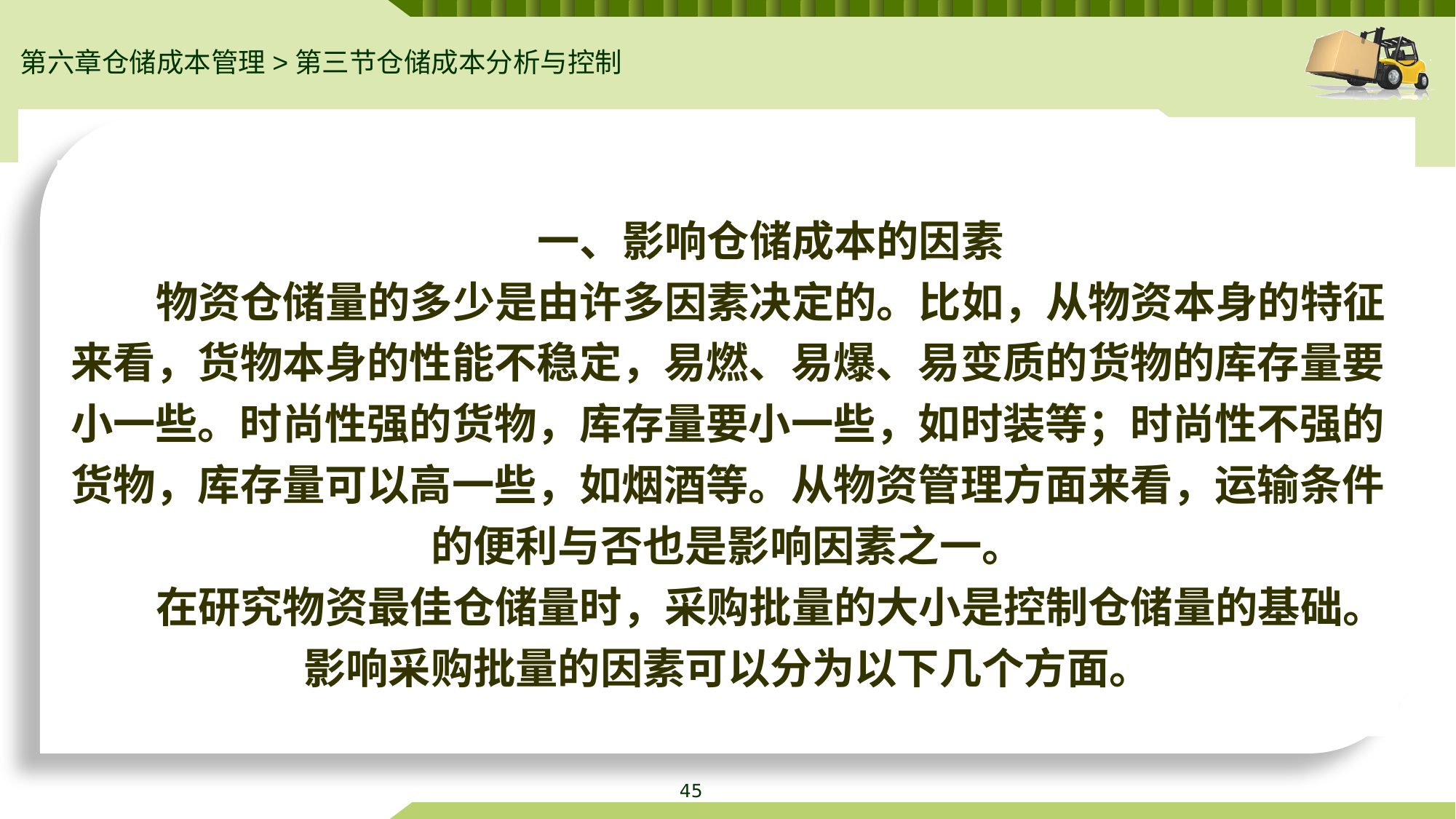

第六章仓储成本管理>第三节仓储成本分析与控制
一、影响仓储成本的因素
物资仓储量的多少是由许多因素决定的。比如，从物资本身的特征来看，货物本身的性能不稳定，易燃、易爆、易变质的货物的库存量要小一些。时尚性强的货物，库存量要小一些，如时装等；时尚性不强的货物，库存量可以高一些，如烟酒等。从物资管理方面来看，运输条件的便利与否也是影响因素之一。
在研究物资最佳仓储量时，采购批量的大小是控制仓储量的基础。影响采购批量的因素可以分为以下几个方面。